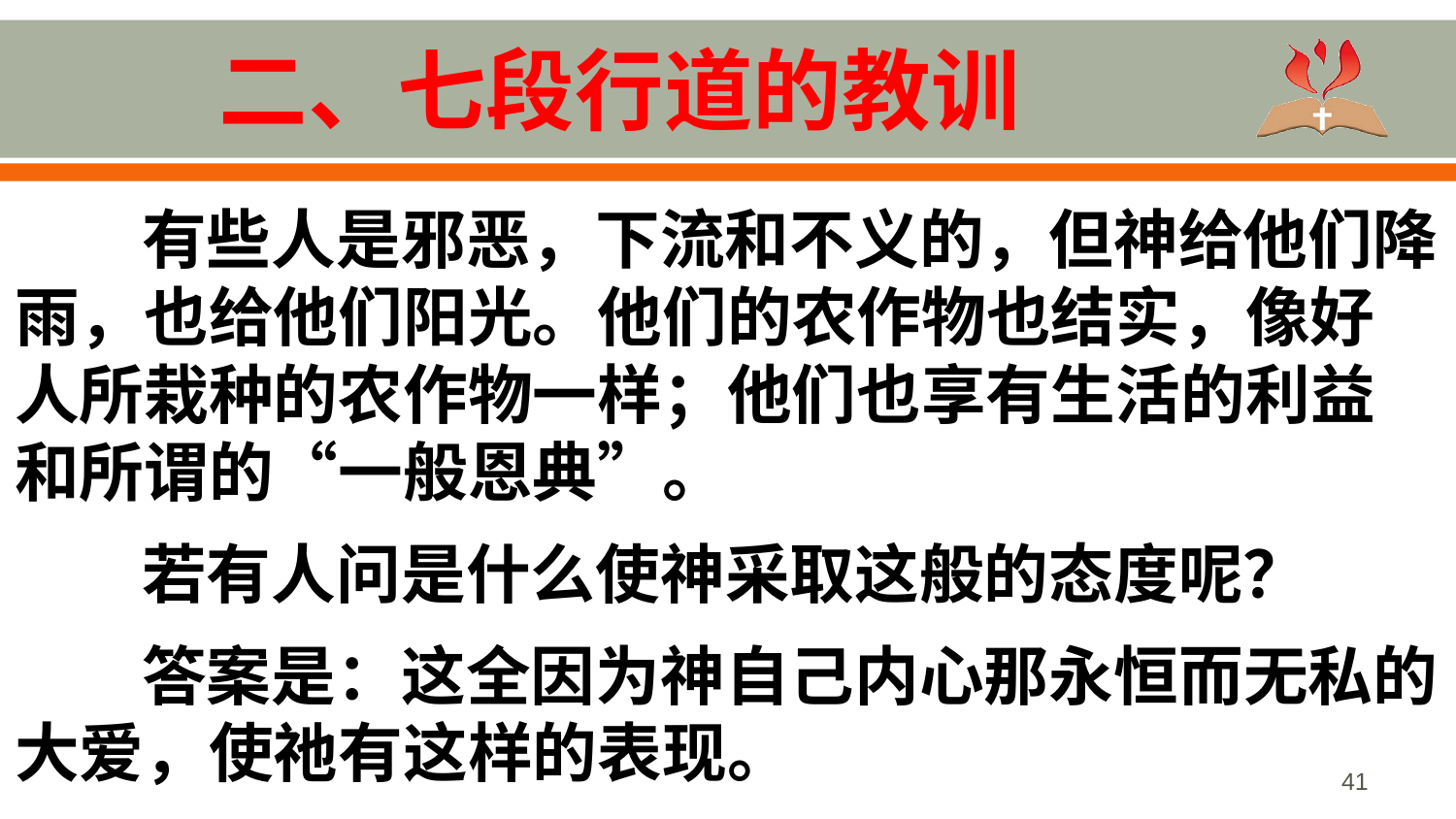

# 二、七段行道的教训
有些人是邪恶，下流和不义的，但神给他们降雨，也给他们阳光。他们的农作物也结实，像好人所栽种的农作物一样；他们也享有生活的利益和所谓的“一般恩典”。
若有人问是什么使神采取这般的态度呢？
答案是：这全因为神自己内心那永恒而无私的大爱，使祂有这样的表现。

41